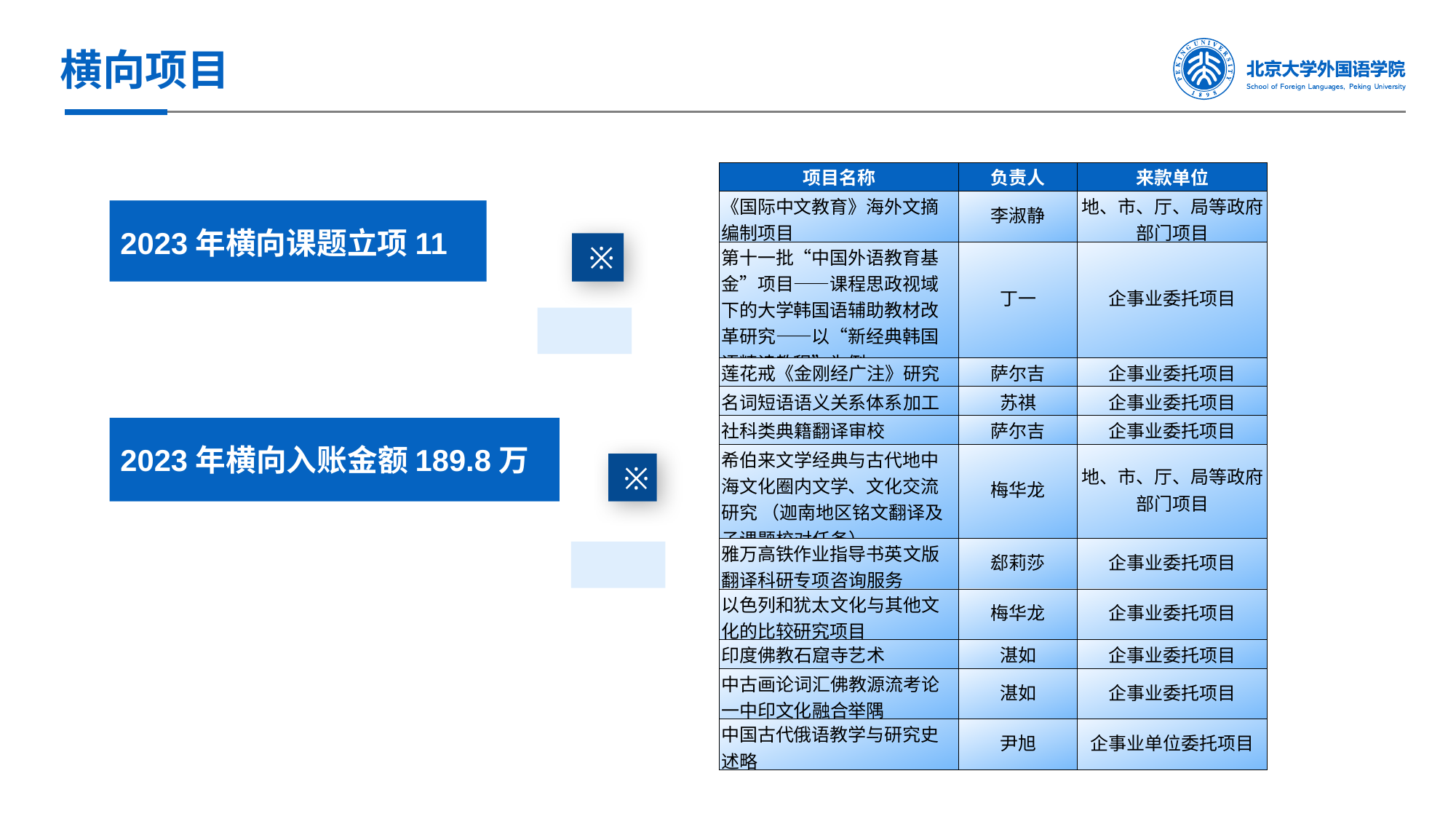

横向项目

| 项目名称 | 负责人 | 来款单位 |
| --- | --- | --- |
| 《国际中文教育》海外文摘编制项目 | 李淑静 | 地、市、厅、局等政府部门项目 |
| 第十一批“中国外语教育基金”项目——课程思政视域下的大学韩国语辅助教材改革研究——以“新经典韩国语精读教程”为例 | 丁一 | 企事业委托项目 |
| 莲花戒《金刚经广注》研究 | 萨尔吉 | 企事业委托项目 |
| 名词短语语义关系体系加工 | 苏祺 | 企事业委托项目 |
| 社科类典籍翻译审校 | 萨尔吉 | 企事业委托项目 |
| 希伯来文学经典与古代地中海文化圈内文学、文化交流研究 （迦南地区铭文翻译及子课题校对任务） | 梅华龙 | 地、市、厅、局等政府部门项目 |
| 雅万高铁作业指导书英文版翻译科研专项咨询服务 | 郄莉莎 | 企事业委托项目 |
| 以色列和犹太文化与其他文化的比较研究项目 | 梅华龙 | 企事业委托项目 |
| 印度佛教石窟寺艺术 | 湛如 | 企事业委托项目 |
| 中古画论词汇佛教源流考论一中印文化融合举隅 | 湛如 | 企事业委托项目 |
| 中国古代俄语教学与研究史述略 | 尹旭 | 企事业单位委托项目 |
2023年横向课题立项11项

※

2023年横向入账金额189.8万元
※